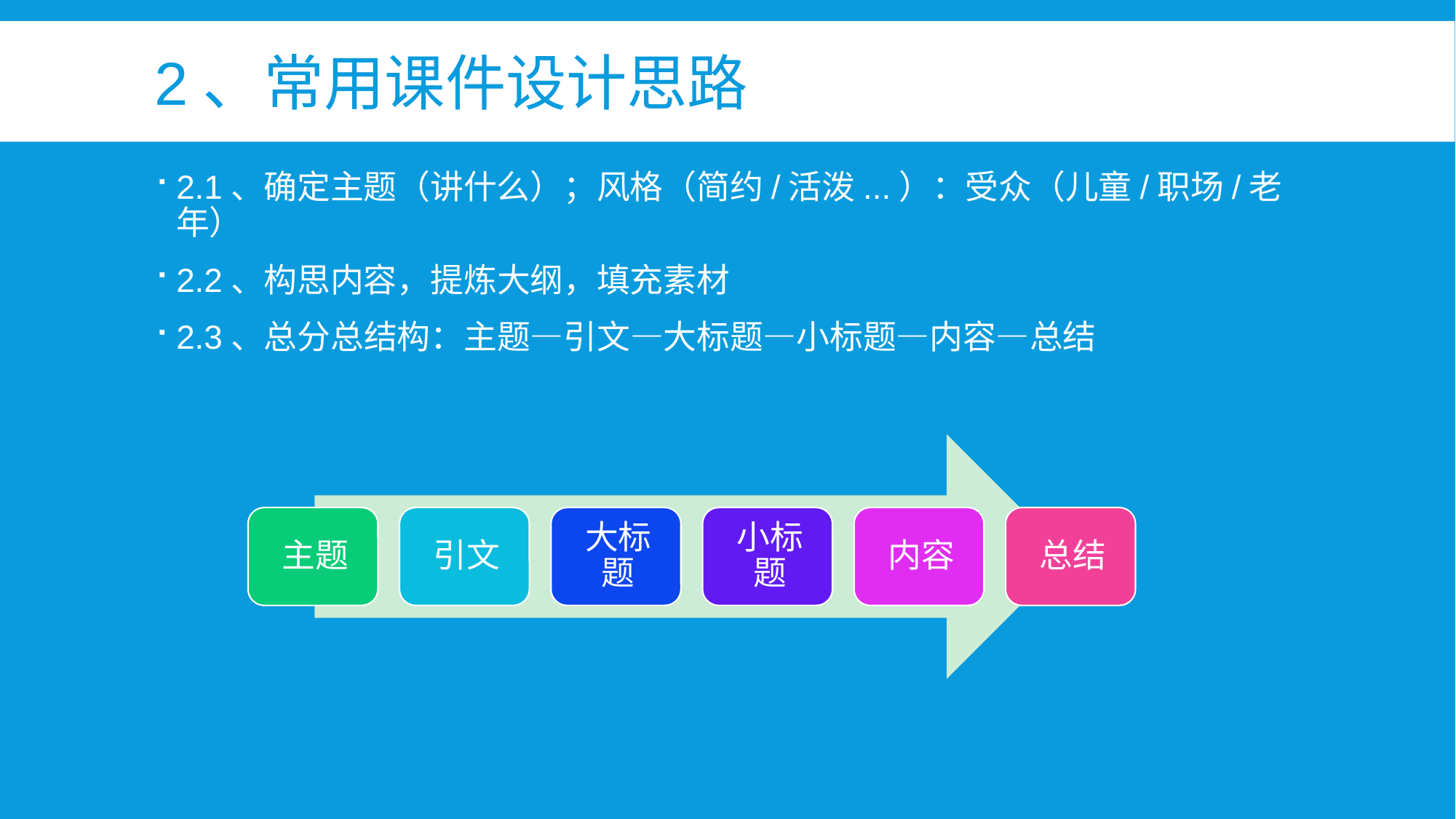

# 2、	常用课件设计思路
2.1、确定主题（讲什么）；风格（简约/活泼...）：受众（儿童/职场/老年）
2.2、构思内容，提炼大纲，填充素材
2.3、总分总结构：主题—引文—大标题—小标题—内容—总结
主题
引文
大标题
小标题
内容
总结